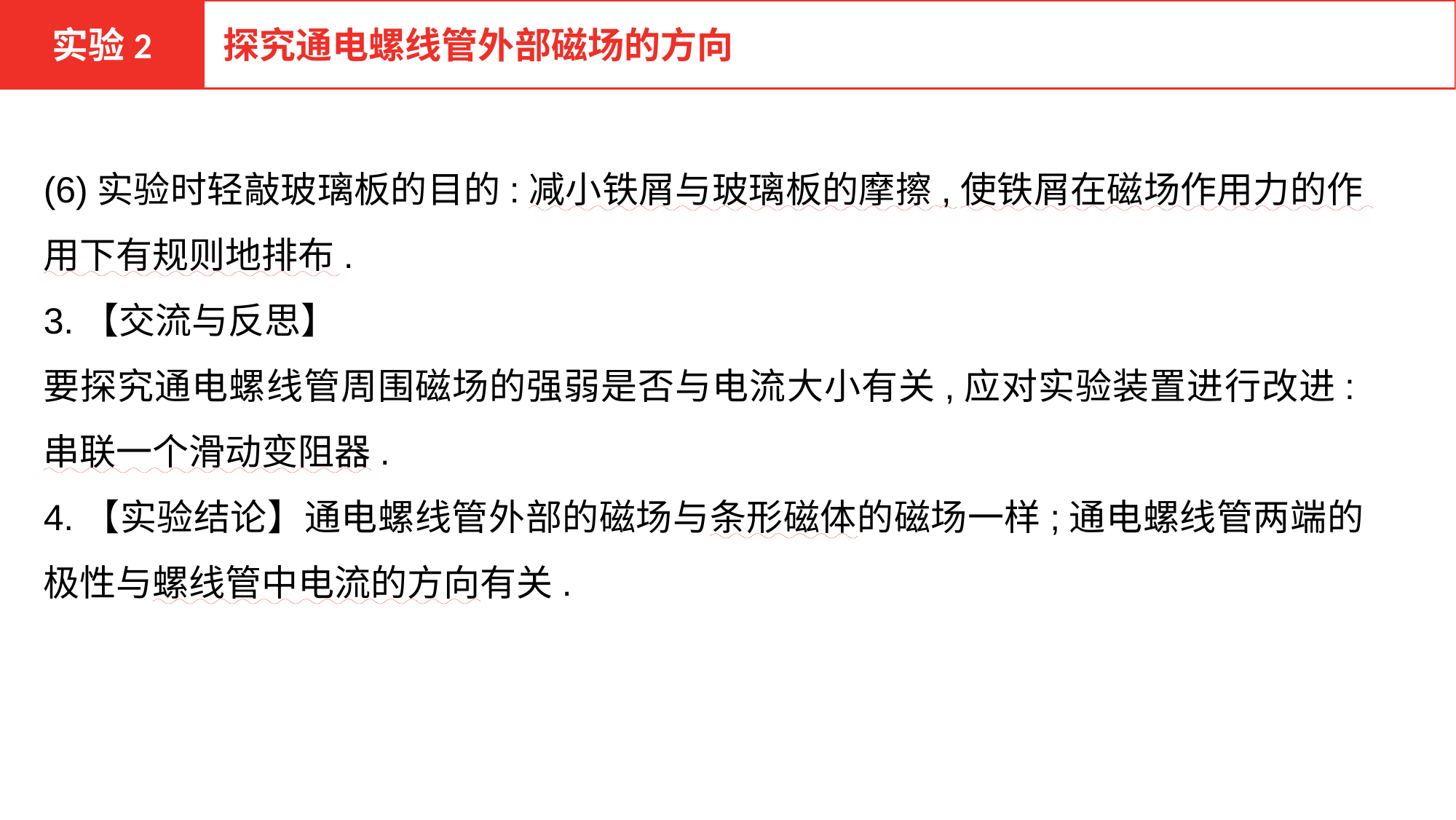

实验2
探究通电螺线管外部磁场的方向
(6)实验时轻敲玻璃板的目的:减小铁屑与玻璃板的摩擦,使铁屑在磁场作用力的作用下有规则地排布.
3.【交流与反思】
要探究通电螺线管周围磁场的强弱是否与电流大小有关,应对实验装置进行改进:串联一个滑动变阻器.
4.【实验结论】通电螺线管外部的磁场与条形磁体的磁场一样;通电螺线管两端的极性与螺线管中电流的方向有关.